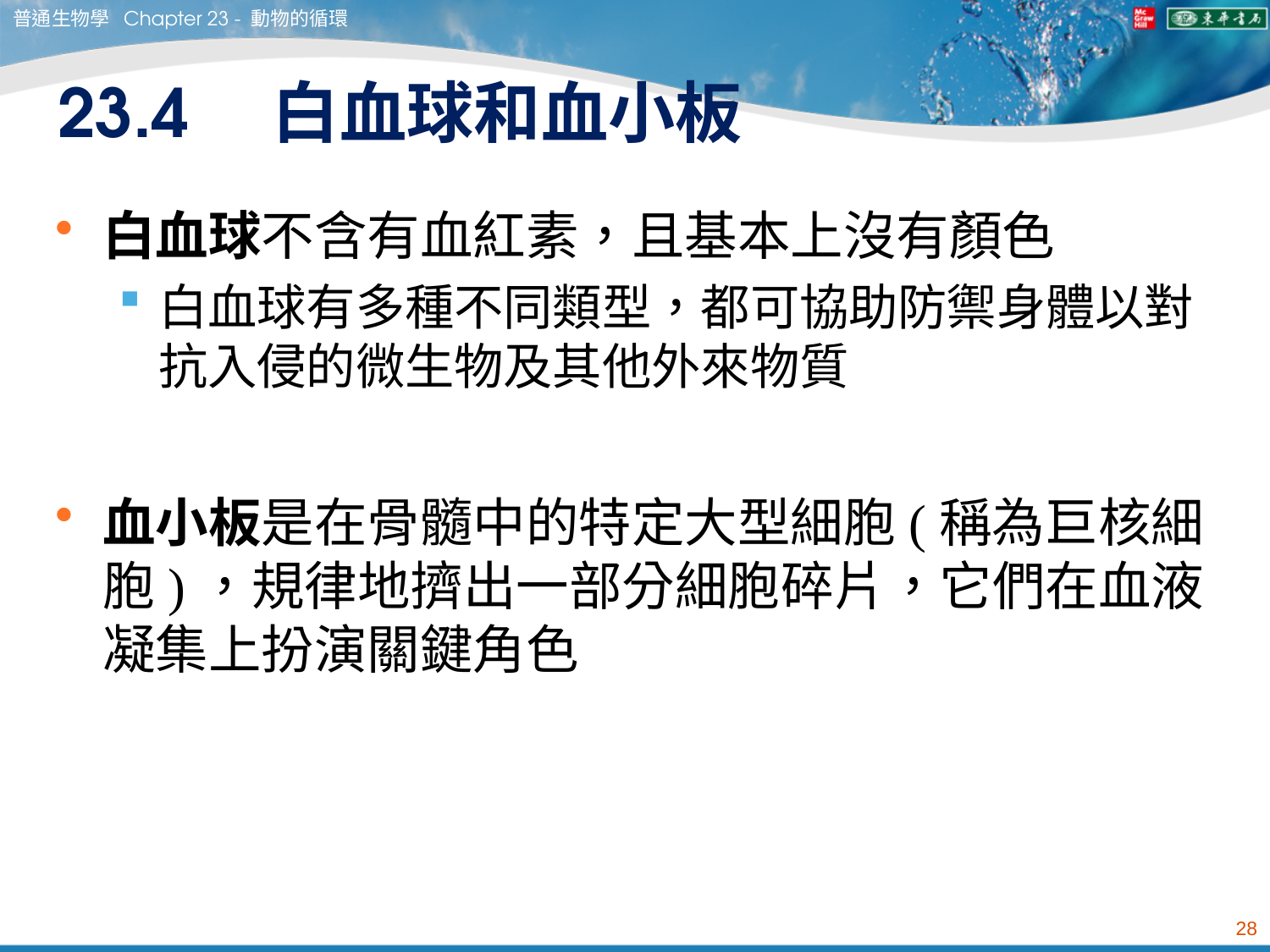

普通生物學  Chapter 23 - 動物的循環
# 23.4　白血球和血小板
白血球不含有血紅素，且基本上沒有顏色
白血球有多種不同類型，都可協助防禦身體以對抗入侵的微生物及其他外來物質

血小板是在骨髓中的特定大型細胞(稱為巨核細胞)，規律地擠出一部分細胞碎片，它們在血液凝集上扮演關鍵角色
28